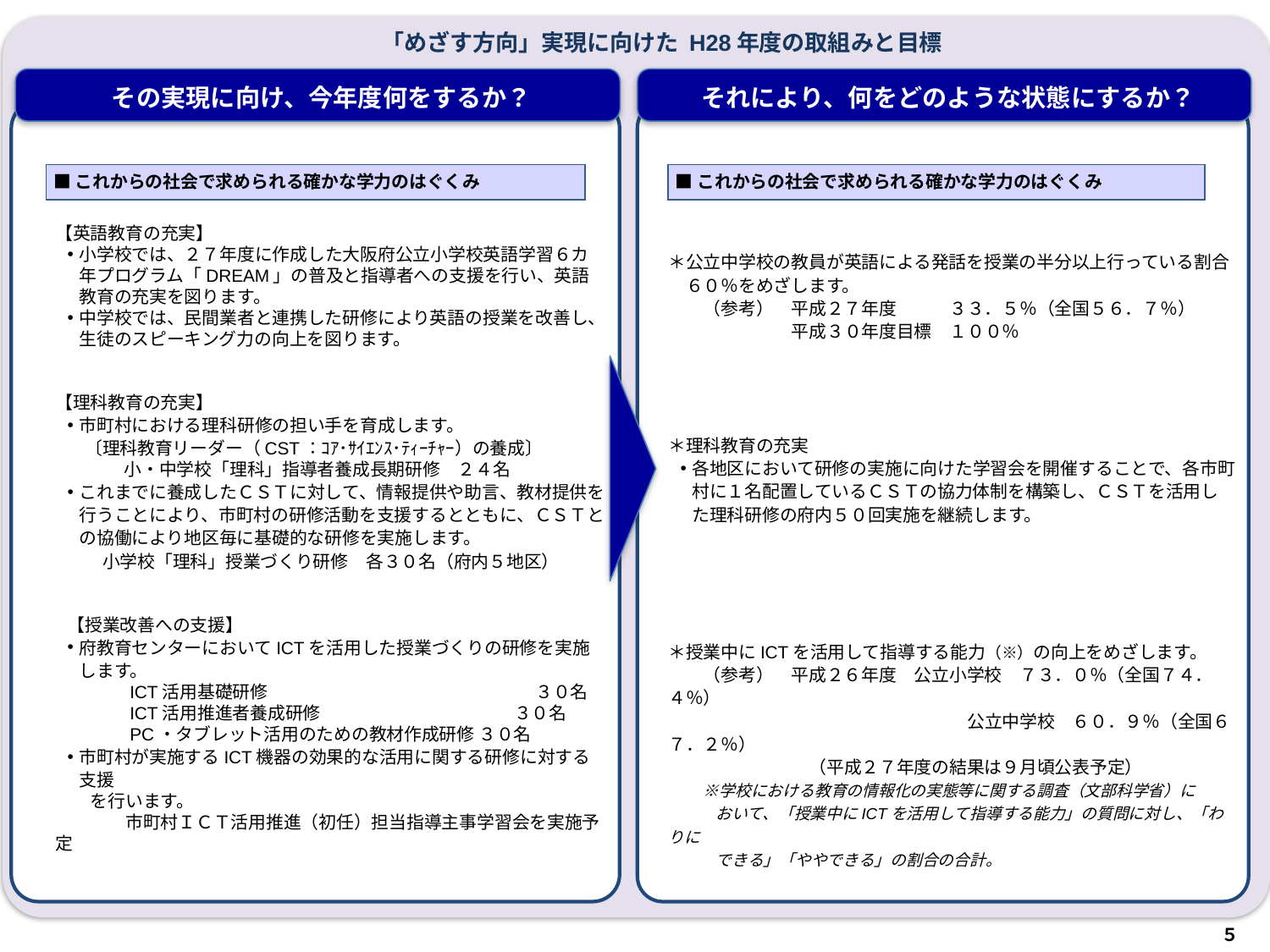

「めざす方向」実現に向けた H28年度の取組みと目標
その実現に向け、今年度何をするか？
それにより、何をどのような状態にするか？

■これからの社会で求められる確かな学力のはぐくみ
■これからの社会で求められる確かな学力のはぐくみ
【英語教育の充実】
小学校では、２７年度に作成した大阪府公立小学校英語学習６カ年プログラム「DREAM」の普及と指導者への支援を行い、英語教育の充実を図ります。
中学校では、民間業者と連携した研修により英語の授業を改善し、生徒のスピーキング力の向上を図ります。

【理科教育の充実】
市町村における理科研修の担い手を育成します。
　〔理科教育リーダー（CST：ｺｱ･ｻｲｴﾝｽ･ﾃｨｰﾁｬｰ）の養成〕
　　　 小・中学校「理科」指導者養成長期研修　２４名
これまでに養成したＣＳＴに対して、情報提供や助言、教材提供を行うことにより、市町村の研修活動を支援するとともに、ＣＳＴとの協働により地区毎に基礎的な研修を実施します。
　　小学校「理科」授業づくり研修　各３０名（府内５地区）

【授業改善への支援】
府教育センターにおいてICTを活用した授業づくりの研修を実施します。
　　　　ICT活用基礎研修　　　　　　　 　　　　　　　　３０名
　　　　ICT活用推進者養成研修　　　　　　　　　　　３０名
　　　　PC・タブレット活用のための教材作成研修 ３０名
市町村が実施するICT機器の効果的な活用に関する研修に対する支援
　　を行います。
　　　　市町村ＩＣＴ活用推進（初任）担当指導主事学習会を実施予定

＊公立中学校の教員が英語による発話を授業の半分以上行っている割合
　６０％をめざします。
　　（参考）　平成２７年度　　　３３．５％（全国５６．７％）
　　　　　　　平成３０年度目標　１００％

＊理科教育の充実
各地区において研修の実施に向けた学習会を開催することで、各市町村に１名配置しているＣＳＴの協力体制を構築し、ＣＳＴを活用した理科研修の府内５０回実施を継続します。

＊授業中にICTを活用して指導する能力（※）の向上をめざします。
　　（参考）　平成２６年度　公立小学校　７３．０％（全国７４．４％）
　　　　　　　　　　　　　　　　　公立中学校　６０．９％（全国６７．２％）
　　　　　　　　（平成２７年度の結果は９月頃公表予定）
　　※学校における教育の情報化の実態等に関する調査（文部科学省）に
　　　おいて、「授業中にICTを活用して指導する能力」の質問に対し、「わりに
　　　できる」「ややできる」の割合の合計。

５